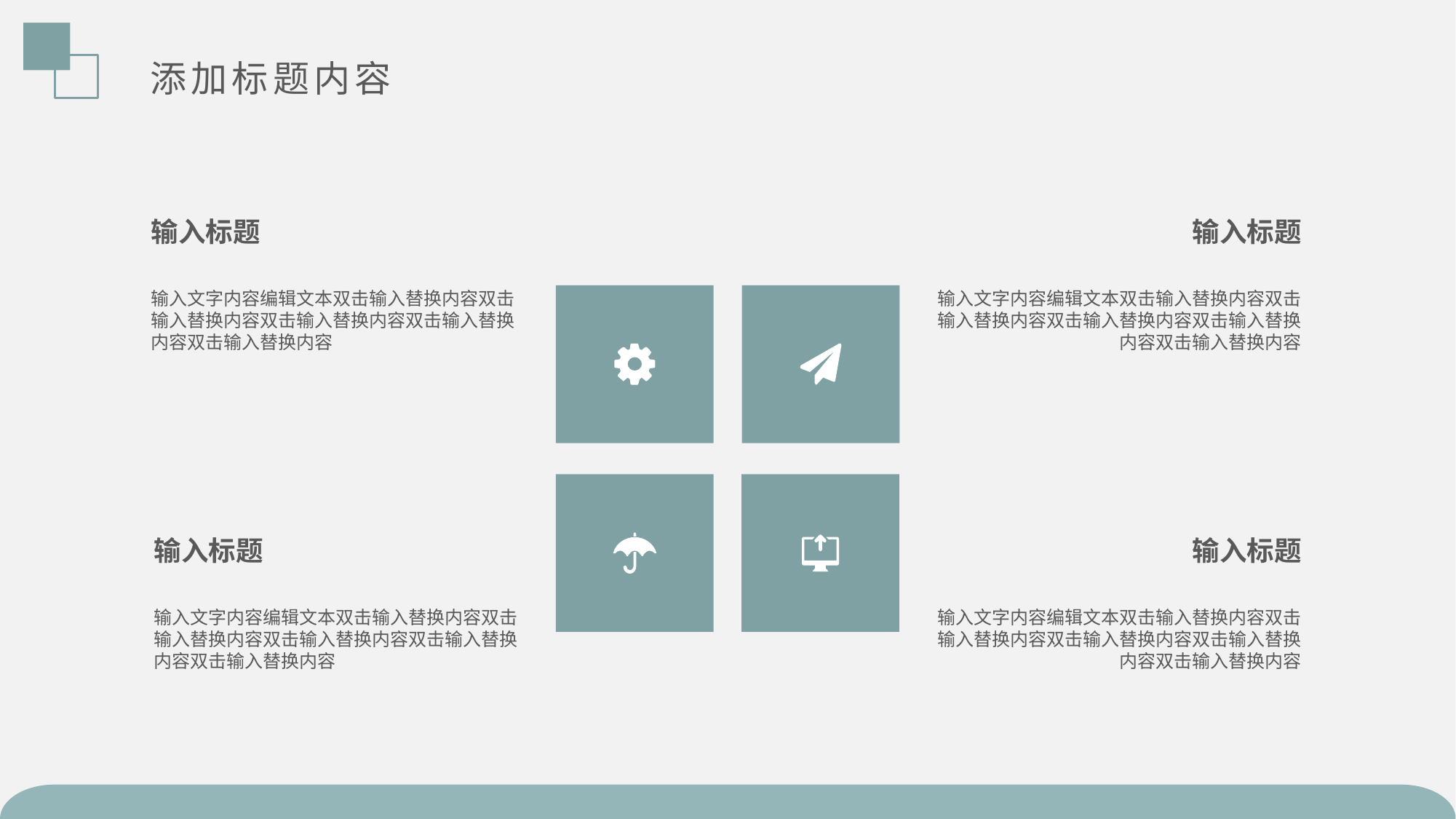

添加标题内容
输入标题
输入文字内容编辑文本双击输入替换内容双击输入替换内容双击输入替换内容双击输入替换内容双击输入替换内容
输入标题
输入文字内容编辑文本双击输入替换内容双击输入替换内容双击输入替换内容双击输入替换内容双击输入替换内容

输入标题
输入文字内容编辑文本双击输入替换内容双击输入替换内容双击输入替换内容双击输入替换内容双击输入替换内容
输入标题
输入文字内容编辑文本双击输入替换内容双击输入替换内容双击输入替换内容双击输入替换内容双击输入替换内容